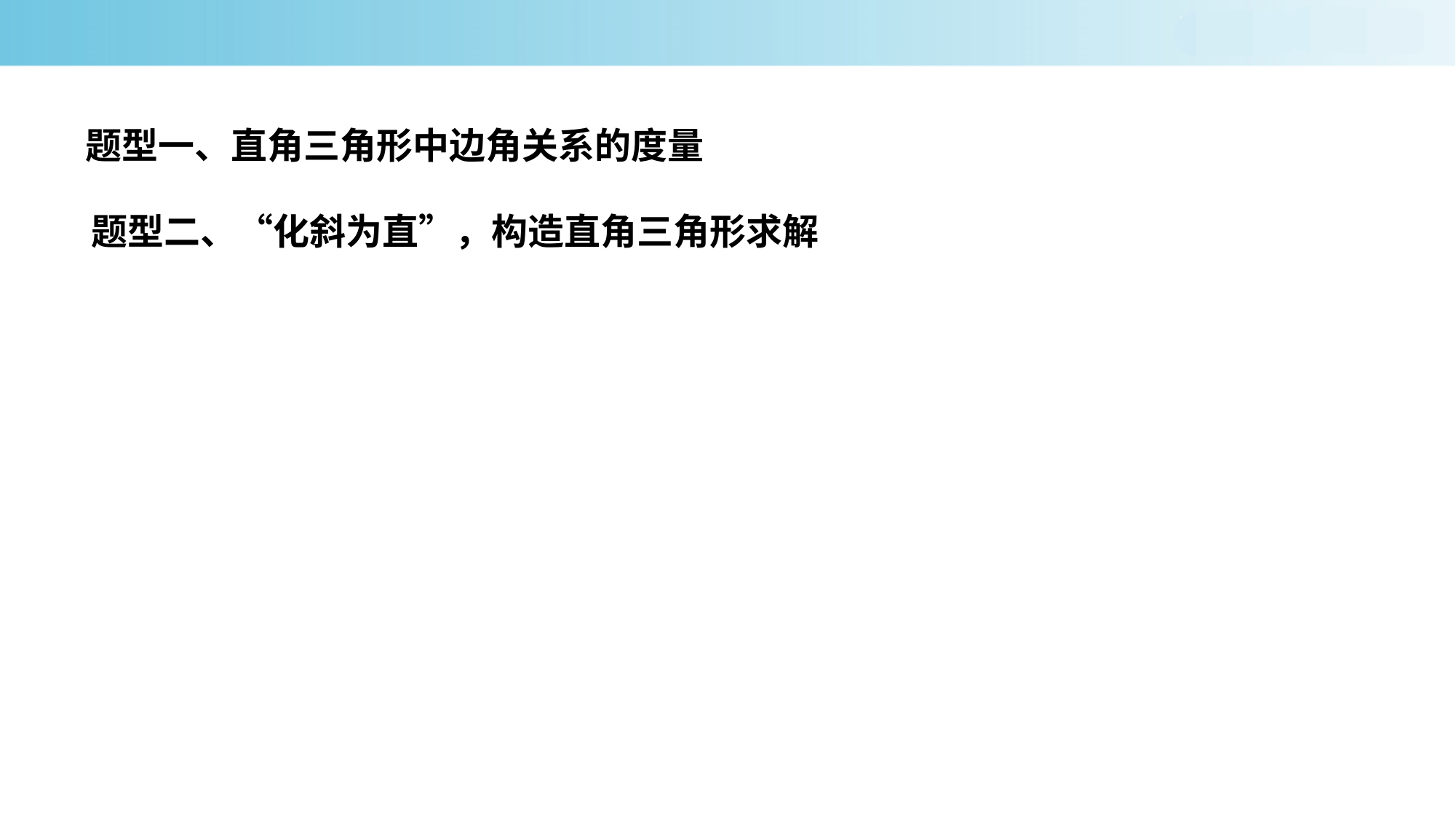

题型一、直角三角形中边角关系的度量
题型二、“化斜为直”，构造直角三角形求解